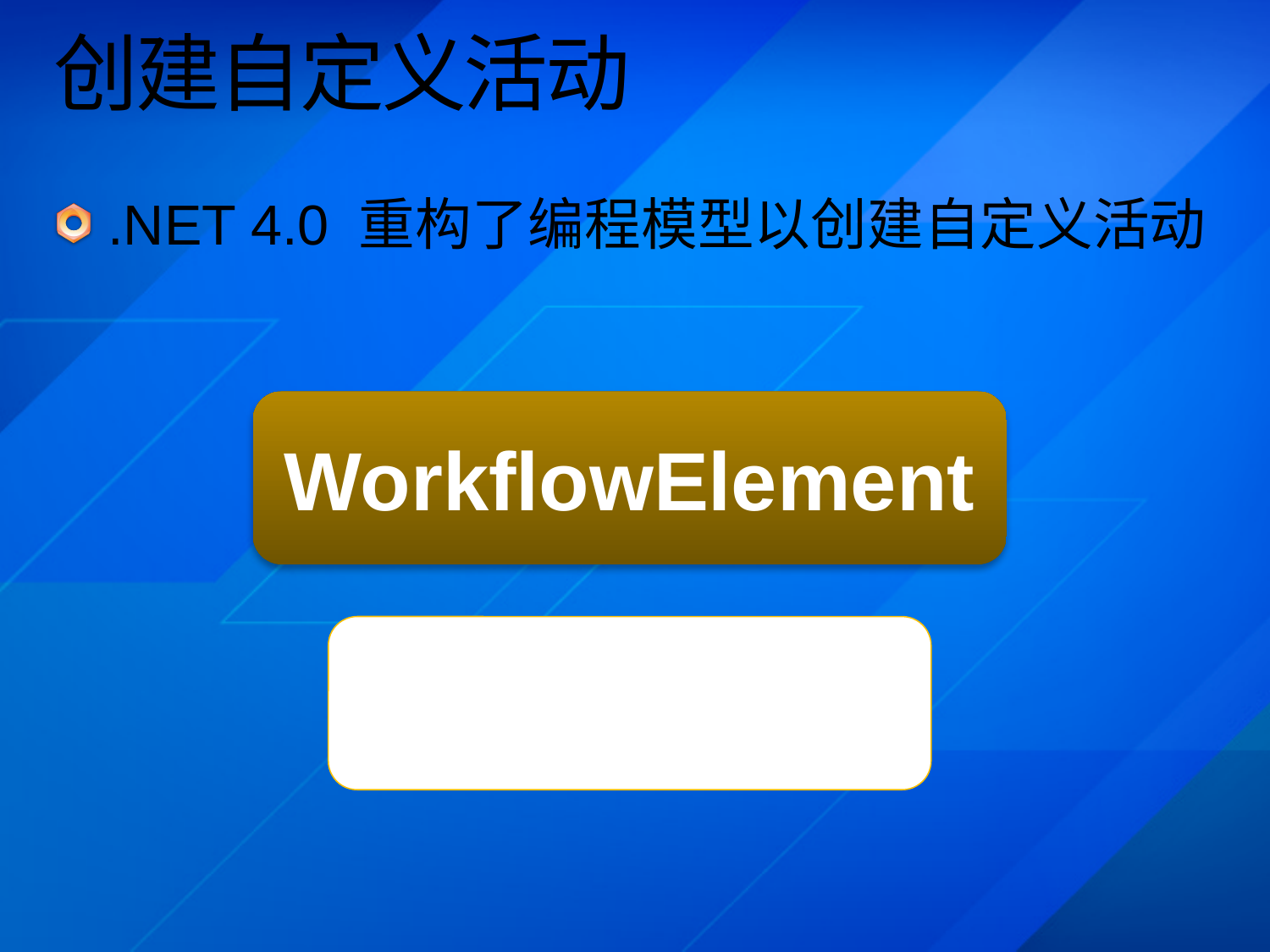

# 创建自定义活动
.NET 4.0 重构了编程模型以创建自定义活动
WorkflowElement
活动
从头开始创建自定义活动